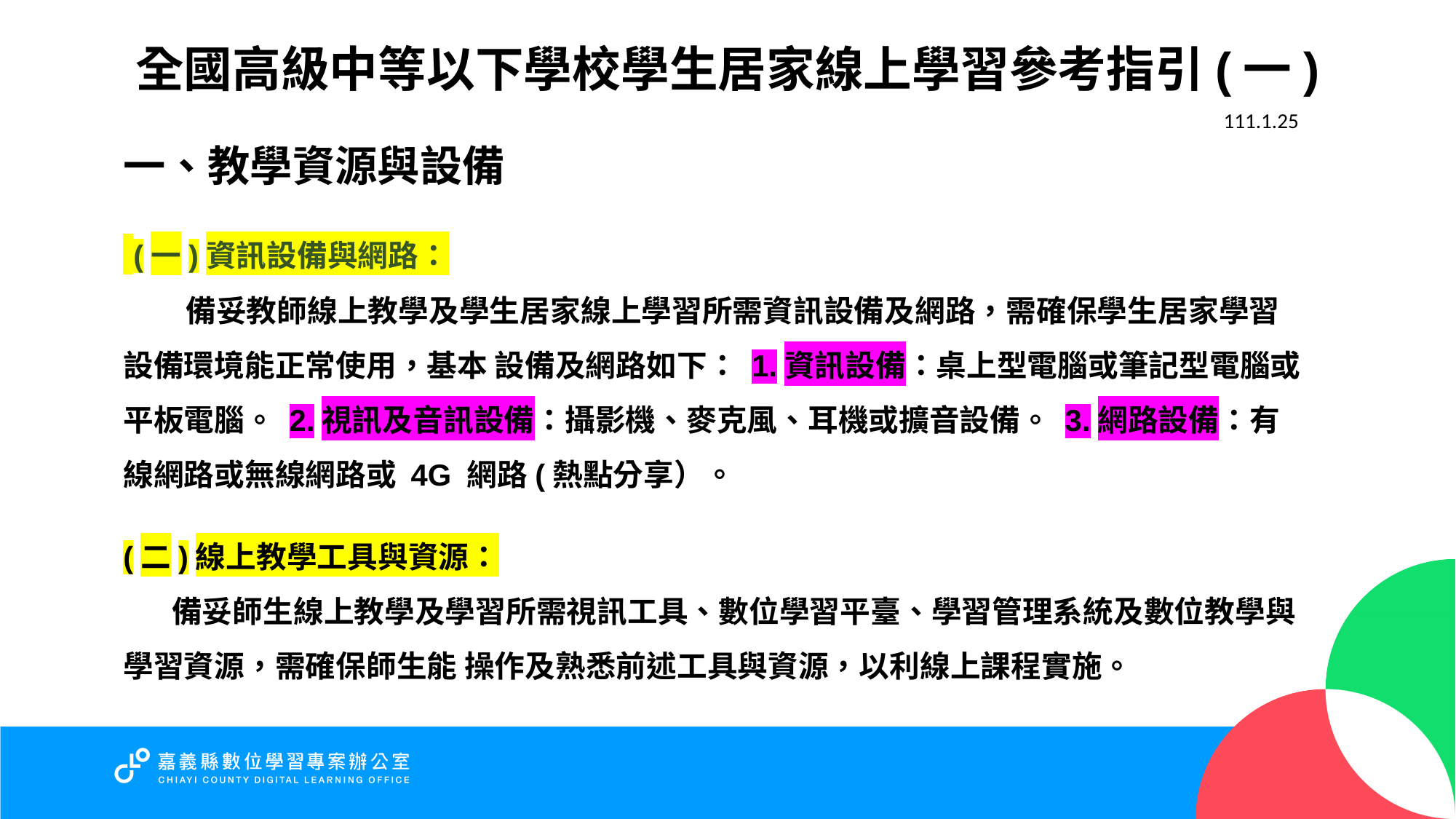

# 全國高級中等以下學校學生居家線上學習參考指引(一)
111.1.25
一、教學資源與設備

 (一)資訊設備與網路：
        備妥教師線上教學及學生居家線上學習所需資訊設備及網路，需確保學生居家學習設備環境能正常使用，基本 設備及網路如下： 1.資訊設備：桌上型電腦或筆記型電腦或平板電腦。 2.視訊及音訊設備：攝影機、麥克風、耳機或擴音設備。 3.網路設備：有線網路或無線網路或 4G 網路(熱點分享）。

(二)線上教學工具與資源：
      備妥師生線上教學及學習所需視訊工具、數位學習平臺、學習管理系統及數位教學與學習資源，需確保師生能 操作及熟悉前述工具與資源，以利線上課程實施。